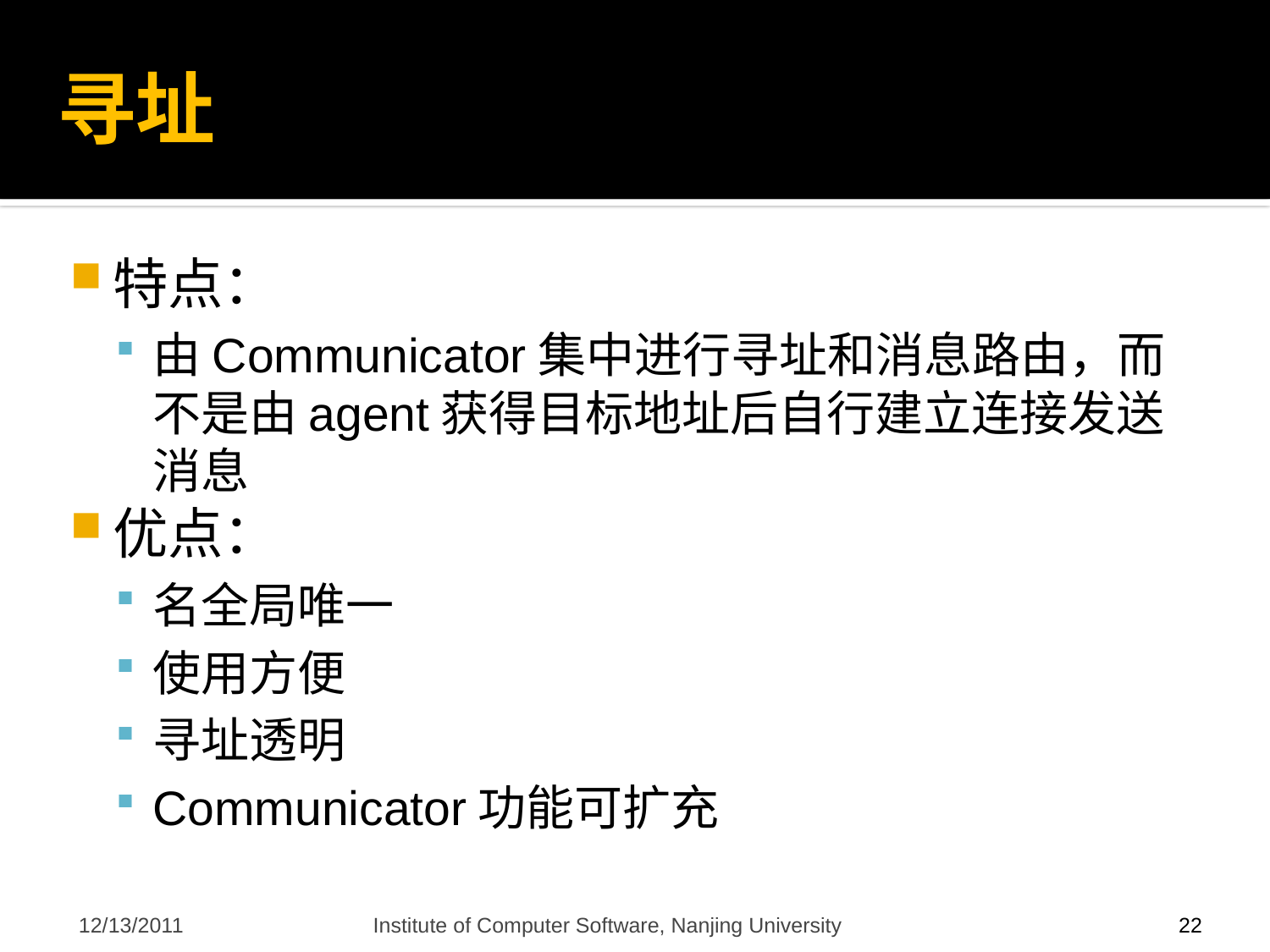

# 寻址
特点：
由Communicator集中进行寻址和消息路由，而不是由agent获得目标地址后自行建立连接发送消息
优点：
名全局唯一
使用方便
寻址透明
Communicator功能可扩充
22
12/13/2011
Institute of Computer Software, Nanjing University
22